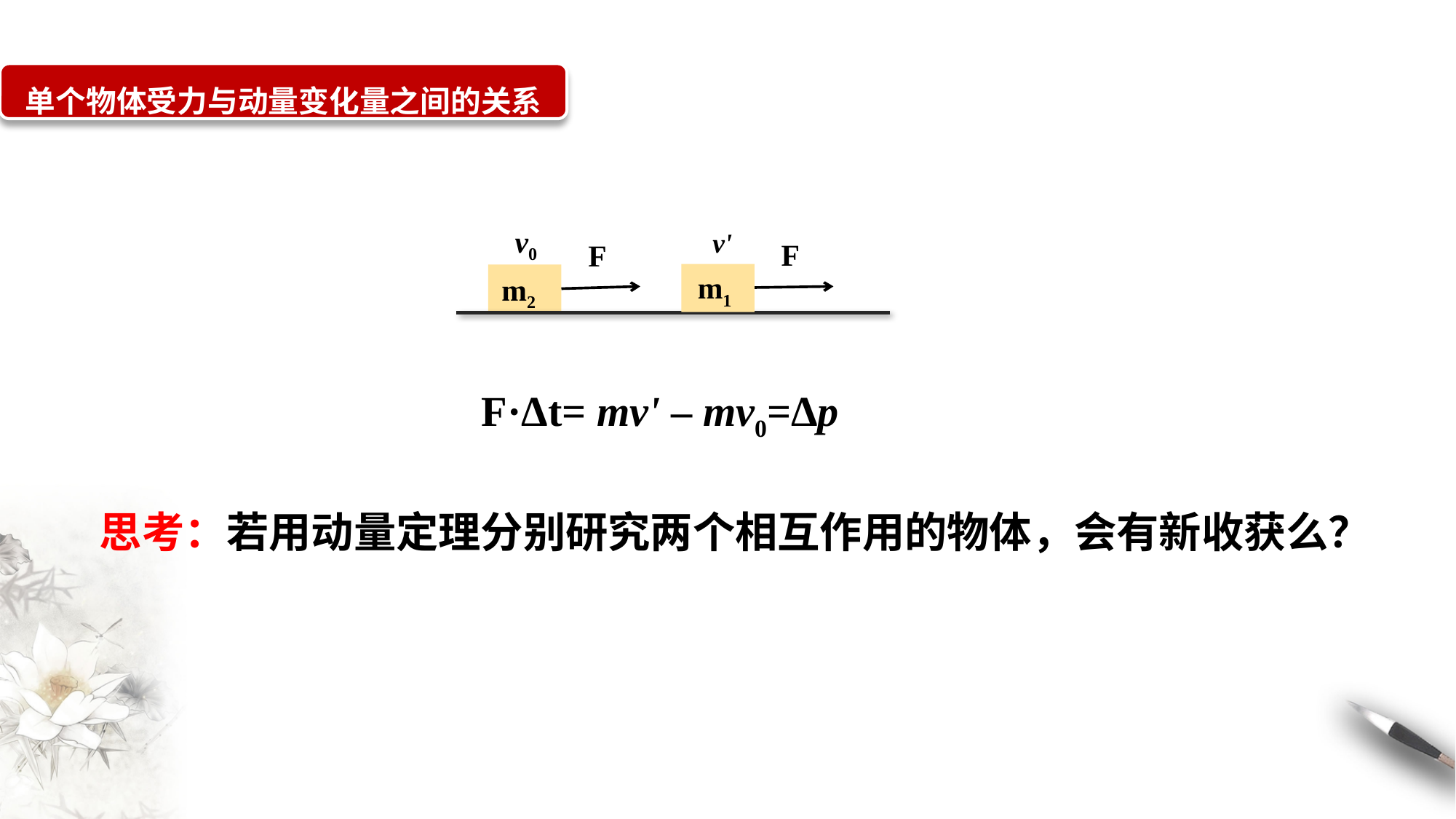

单个物体受力与动量变化量之间的关系
v0
v'
F

m1
F

m2
F·Δt= mv' – mv0=Δp
思考：若用动量定理分别研究两个相互作用的物体，会有新收获么？